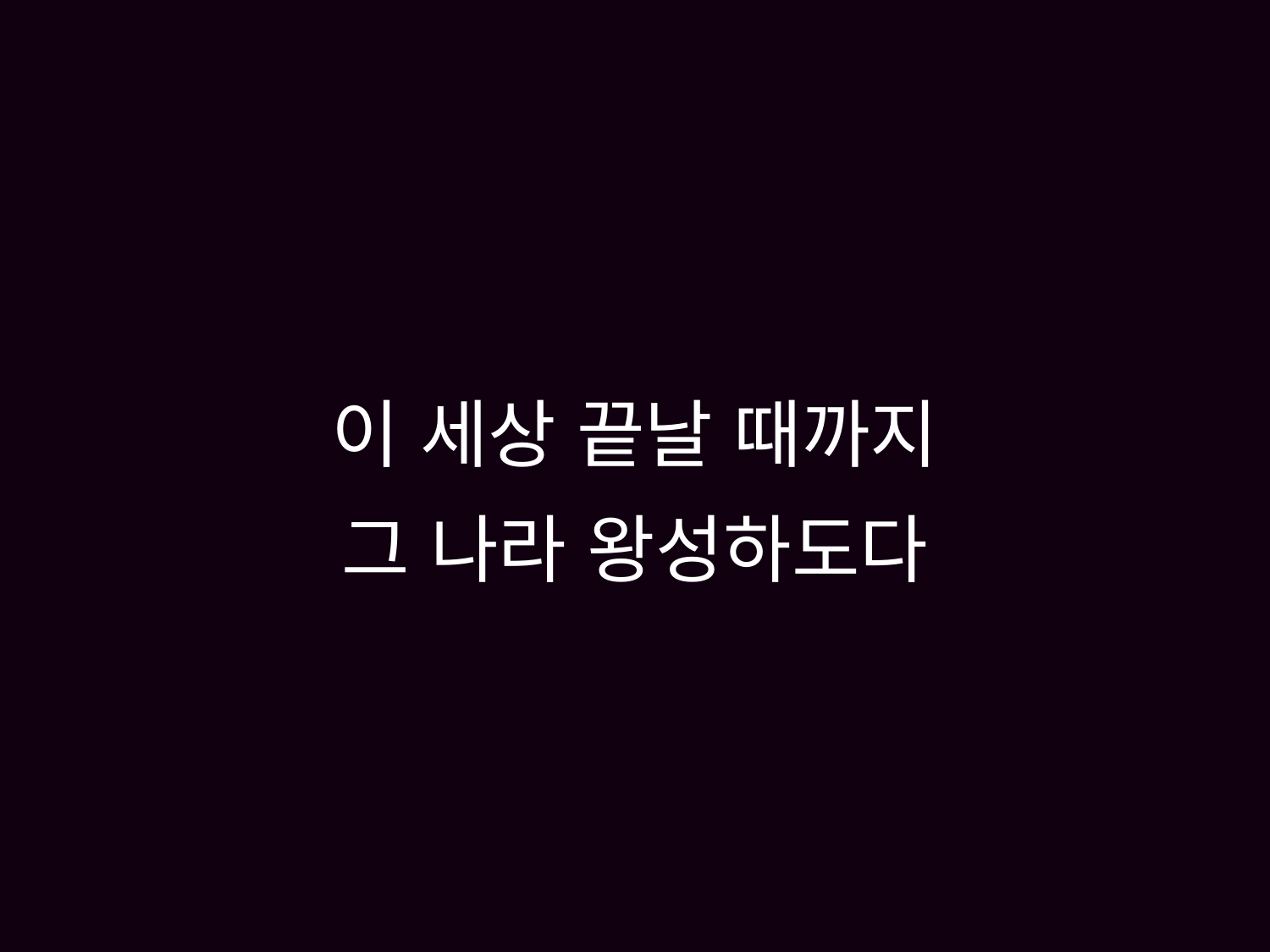

# 이 세상 끝날 때까지 그 나라 왕성하도다